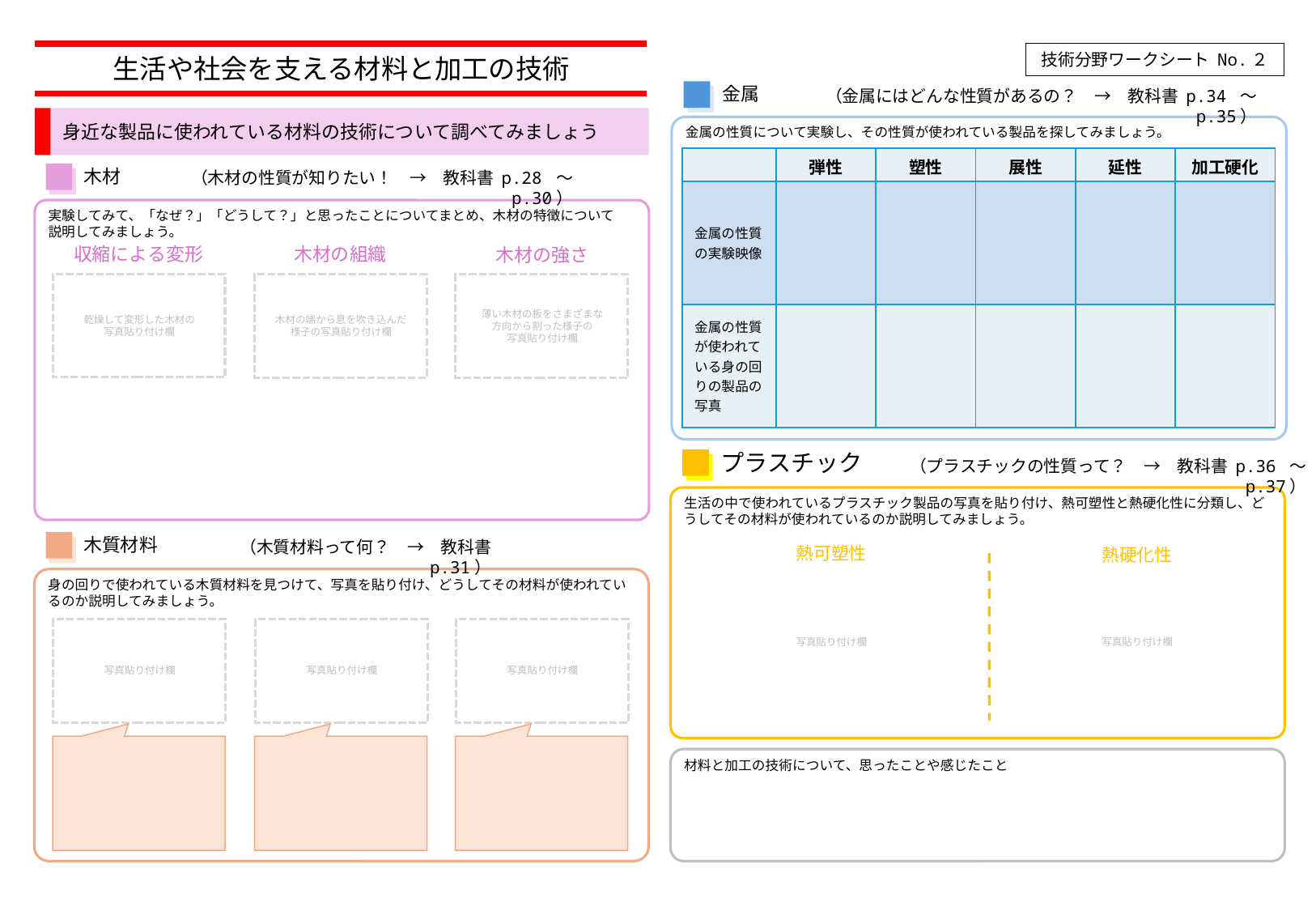

技術分野ワークシート No.２
生活や社会を支える材料と加工の技術
金属

（金属にはどんな性質があるの？　→　教科書 p.34 ～ p.35）

身近な製品に使われている材料の技術について調べてみましょう

金属の性質について実験し、その性質が使われている製品を探してみましょう。
|  | 弾性 | 塑性 | 展性 | 延性 | 加工硬化 |
| --- | --- | --- | --- | --- | --- |
| 金属の性質の実験映像 |  |  |  |  |  |
| 金属の性質が使われている身の回りの製品の写真 |  |  |  |  |  |
木材

（木材の性質が知りたい！　→　教科書 p.28 ～ p.30）

実験してみて、「なぜ？」「どうして？」と思ったことについてまとめ、木材の特徴について説明してみましょう。
収縮による変形
木材の組織
木材の強さ

乾燥して変形した木材の
写真貼り付け欄

木材の端から息を吹き込んだ
様子の写真貼り付け欄

薄い木材の板をさまざまな
方向から割った様子の
写真貼り付け欄
プラスチック

（プラスチックの性質って？　→　教科書 p.36 ～ p.37）

生活の中で使われているプラスチック製品の写真を貼り付け、熱可塑性と熱硬化性に分類し、どうしてその材料が使われているのか説明してみましょう。
木質材料

（木質材料って何？　→　教科書 p.31）
熱可塑性
熱硬化性

身の回りで使われている木質材料を見つけて、写真を貼り付け、どうしてその材料が使われているのか説明してみましょう。

写真貼り付け欄

写真貼り付け欄

写真貼り付け欄

写真貼り付け欄
写真貼り付け欄

材料と加工の技術について、思ったことや感じたこと